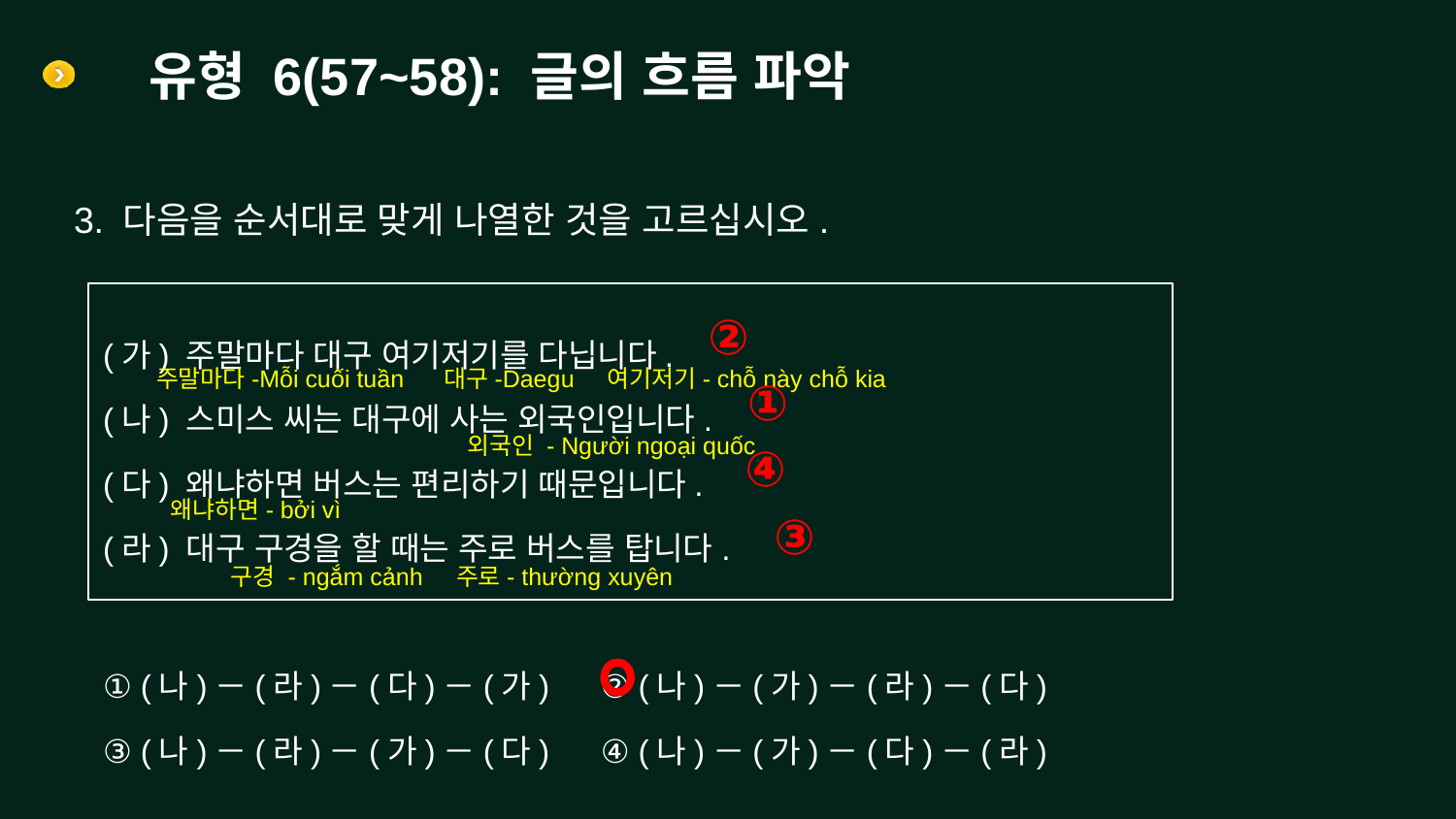

# 유형 6(57~58): 글의 흐름 파악
3. 다음을 순서대로 맞게 나열한 것을 고르십시오.
(가) 주말마다 대구 여기저기를 다닙니다.
(나) 스미스 씨는 대구에 사는 외국인입니다.
(다) 왜냐하면 버스는 편리하기 때문입니다.
(라) 대구 구경을 할 때는 주로 버스를 탑니다.
②
주말마다-Mỗi cuối tuần     대구-Daegu    여기저기- chỗ này chỗ kia
①
                                             외국인 - Người ngoại quốc
④
왜냐하면- bởi vì

③
        구경 - ngắm cảnh    주로- thường xuyên
① (나)－(라)－(다)－(가)
③ (나)－(라)－(가)－(다)
② (나)－(가)－(라)－(다)
④ (나)－(가)－(다)－(라)